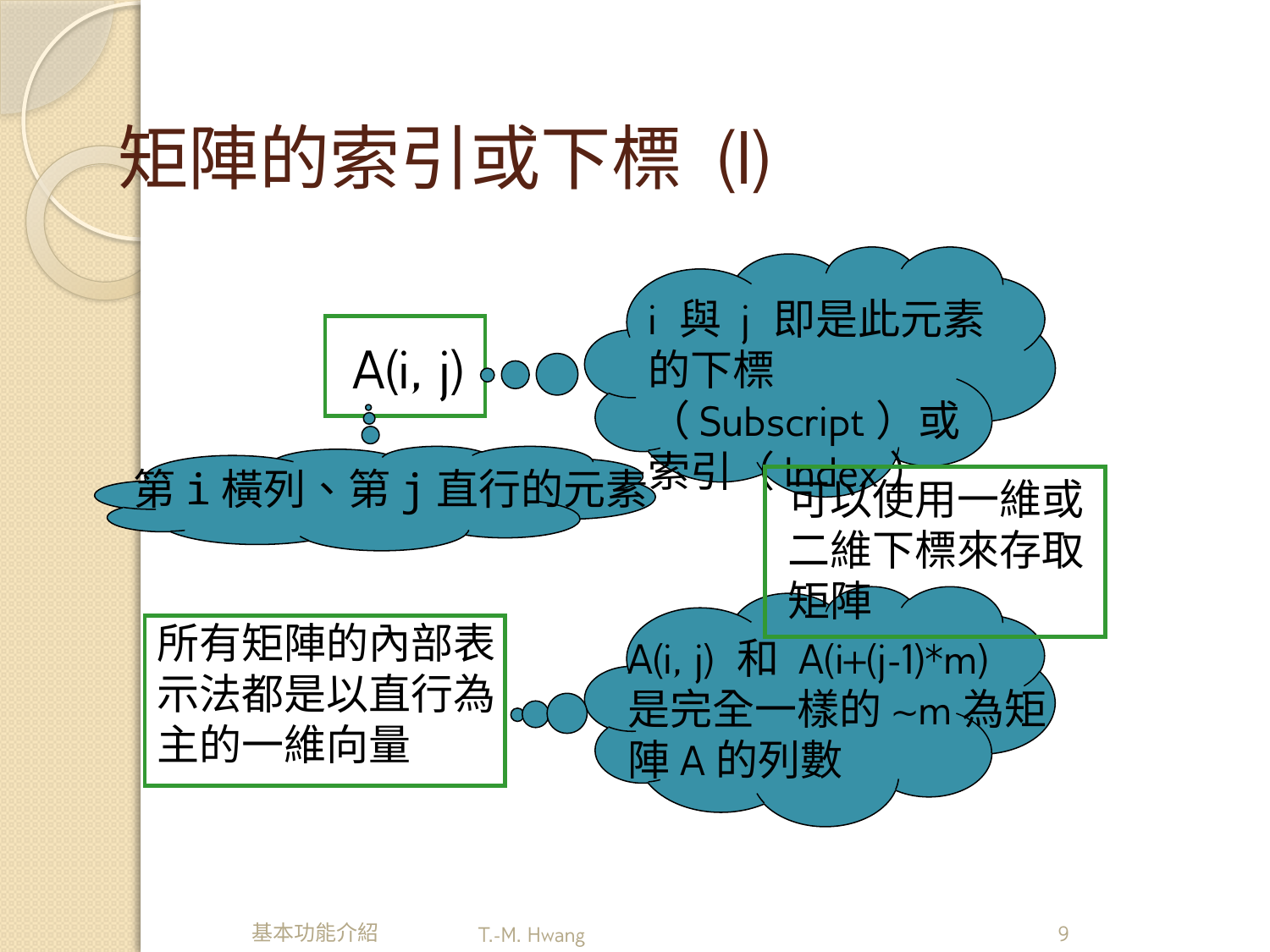

# 矩陣的索引或下標 (I)

i 與 j 即是此元素的下標（Subscript）或索引（Index）

A(i, j)

第i橫列、第j直行的元素
可以使用一維或二維下標來存取矩陣

A(i, j) 和 A(i+(j-1)*m) 是完全一樣的~m為矩陣A的列數
所有矩陣的內部表示法都是以直行為主的一維向量

基本功能介紹
9
T.-M. Hwang